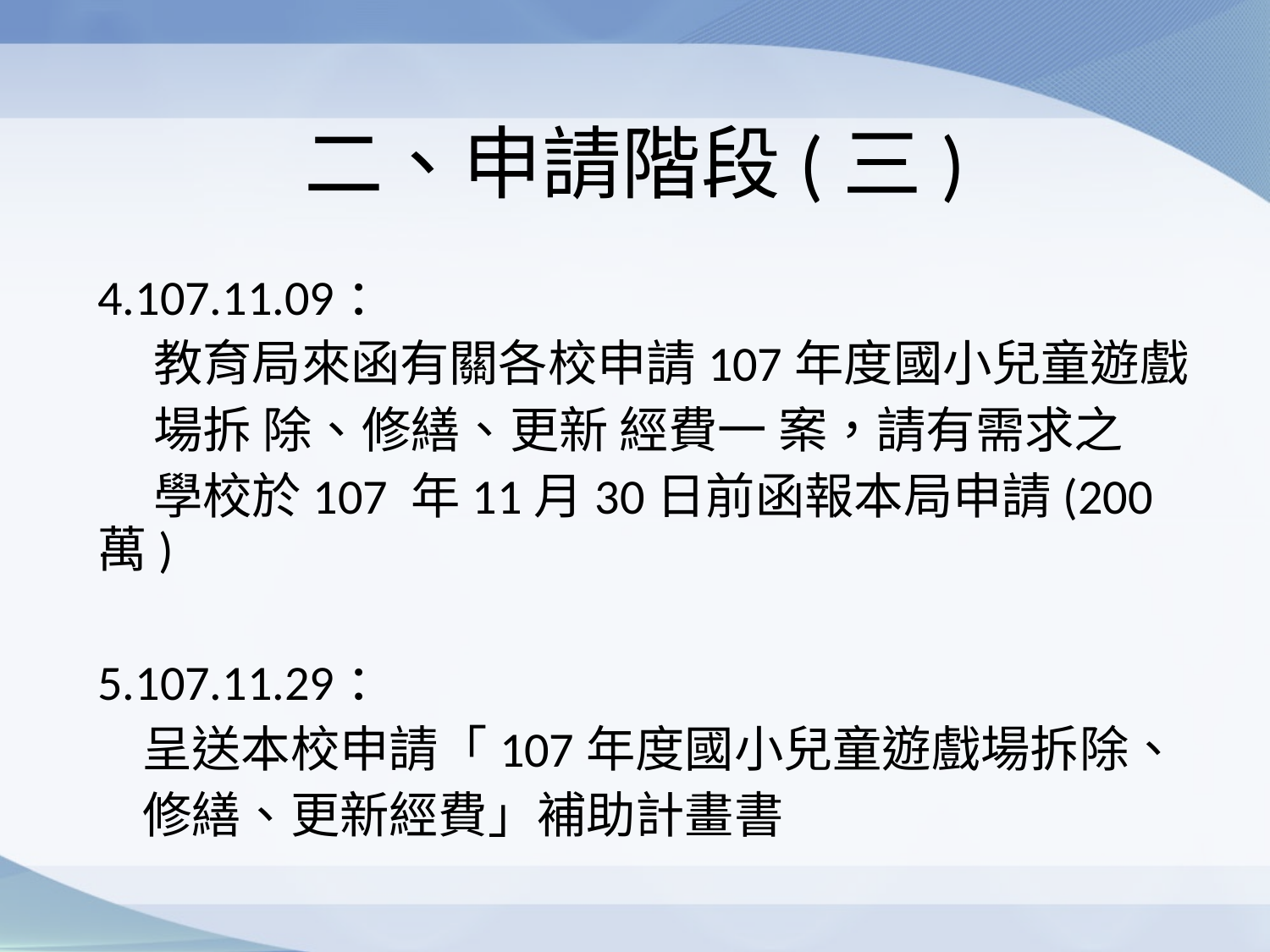

# 二、申請階段(三)
4.107.11.09：
    教育局來函有關各校申請107年度國小兒童遊戲
    場拆 除、修繕、更新 經費一 案，請有需求之
    學校於107 年11月30日前函報本局申請(200萬)

5.107.11.29：
   呈送本校申請「107年度國小兒童遊戲場拆除、
   修繕、更新經費」補助計畫書